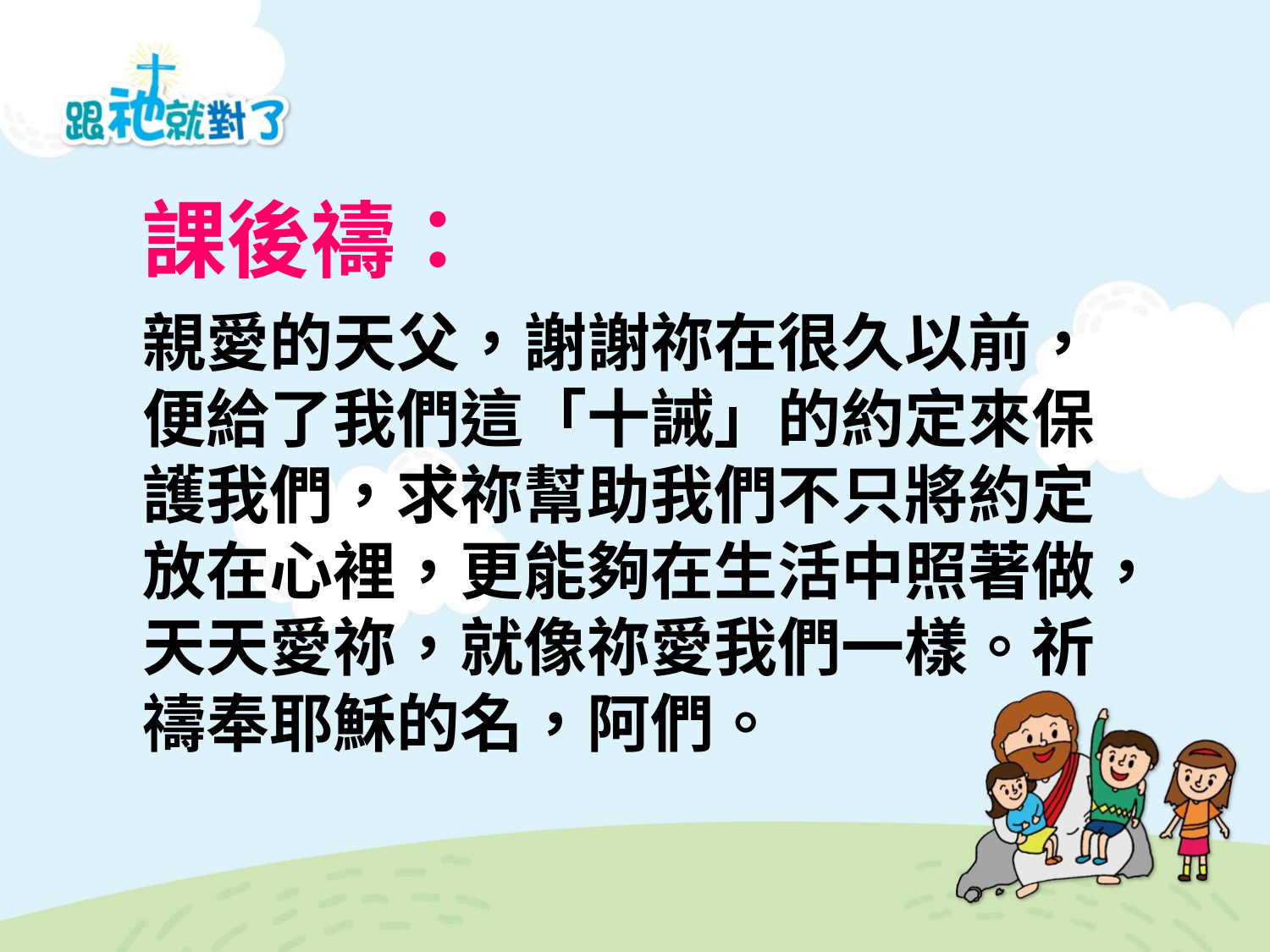

課後禱：
親愛的天父，謝謝祢在很久以前，便給了我們這「十誡」的約定來保護我們，求祢幫助我們不只將約定放在心裡，更能夠在生活中照著做，天天愛祢，就像祢愛我們一樣。祈禱奉耶穌的名，阿們。